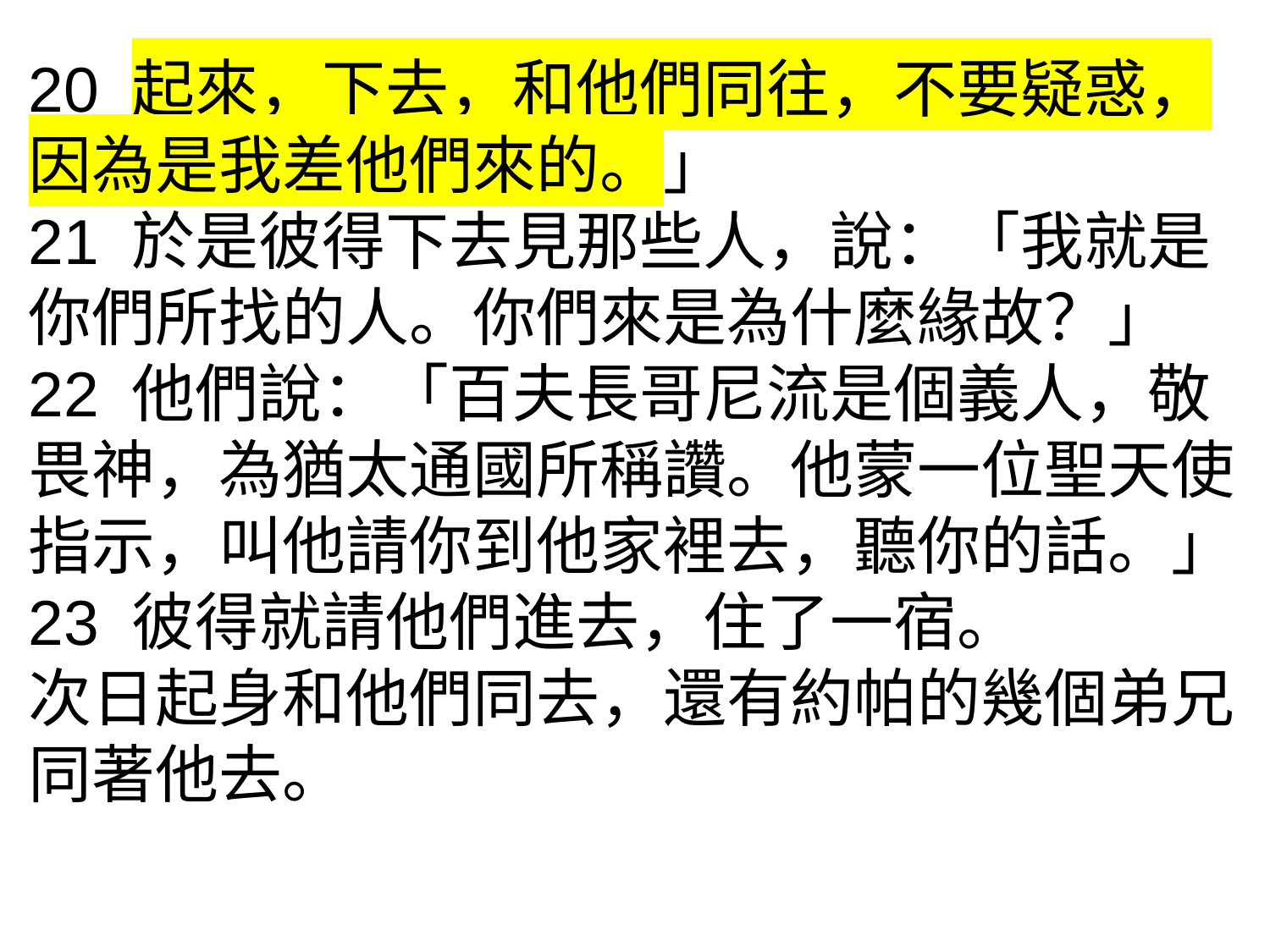

20 起來，下去，和他們同往，不要疑惑，因為是我差他們來的。」
21 於是彼得下去見那些人，說：「我就是你們所找的人。你們來是為什麼緣故？」
22 他們說：「百夫長哥尼流是個義人，敬畏神，為猶太通國所稱讚。他蒙一位聖天使指示，叫他請你到他家裡去，聽你的話。」
23 彼得就請他們進去，住了一宿。
次日起身和他們同去，還有約帕的幾個弟兄同著他去。